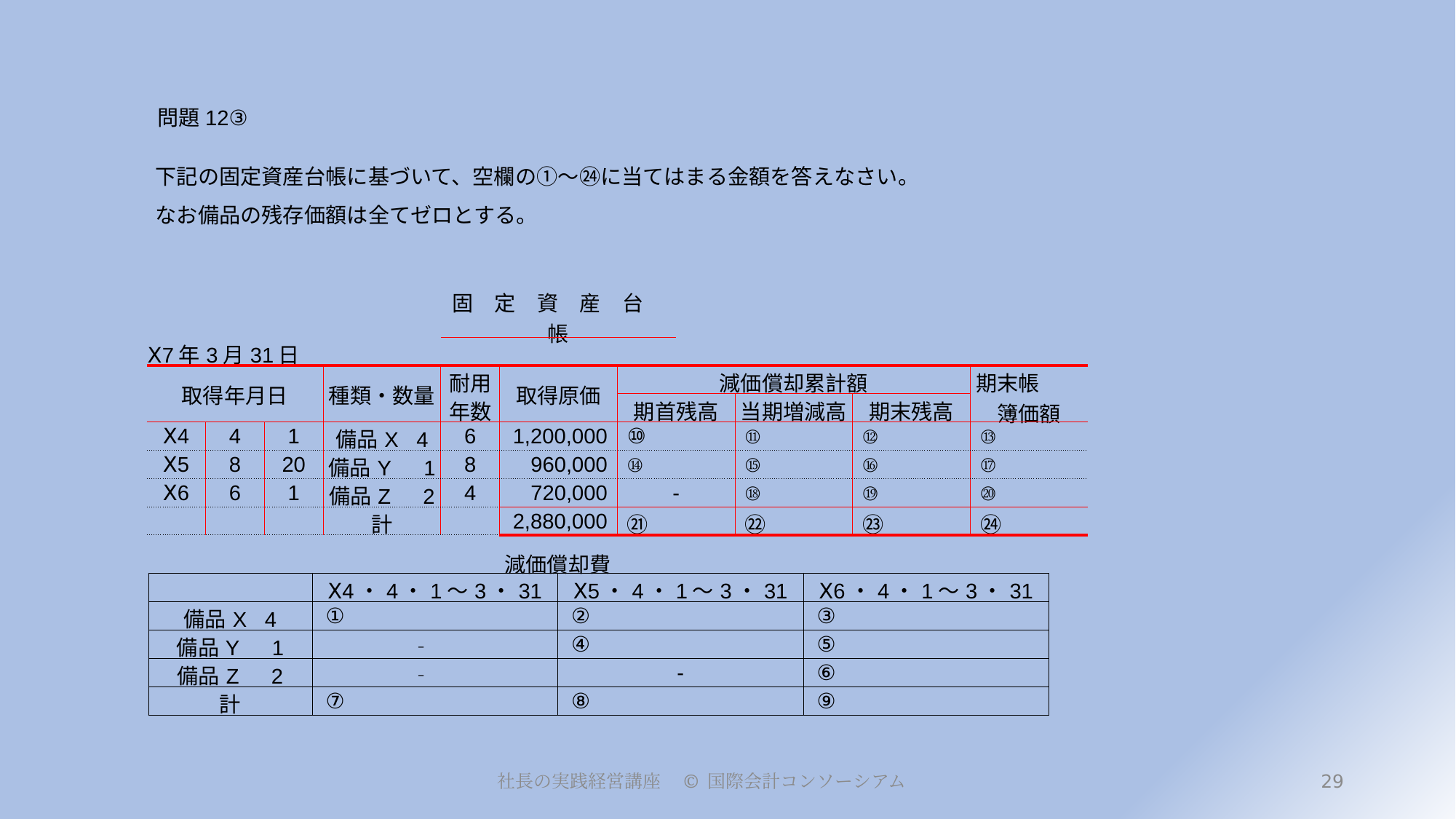

# 問題12③
下記の固定資産台帳に基づいて、空欄の①～㉔に当てはまる金額を答えなさい。
なお備品の残存価額は全てゼロとする。
|  |  |  |  | 固　定　資　産　台　帳 |  |  |  |  |  |  |  |  |  |  |
| --- | --- | --- | --- | --- | --- | --- | --- | --- | --- | --- | --- | --- | --- | --- |
| Ⅹ7年3月31日 |  |  |  |  |  |  |  |  |  |  |  |  |  |  |
| 取得年月日 |  |  | 種類・数量 | 耐用 | 取得原価 |  | 減価償却累計額 |  |  |  |  |  | 期末帳　　簿価額 |  |
|  |  |  |  | 年数 |  |  | 期首残高 |  | 当期増減高 |  | 期末残高 |  |  |  |
| Ⅹ4 | 4 | 1 | 備品X 4 | 6 | 1,200,000 |  | ⑩ |  | ⑪ |  | ⑫ |  | ⑬ |  |
| Ⅹ5 | 8 | 20 | 備品Y　1 | 8 | 960,000 |  | ⑭ |  | ⑮ |  | ⑯ |  | ⑰ |  |
| Ⅹ6 | 6 | 1 | 備品Z　2 | 4 | 720,000 |  | ‐ |  | ⑱ |  | ⑲ |  | ⑳ |  |
|  |  |  | 計 |  | 2,880,000 |  | ㉑ |  | ㉒ |  | ㉓ |  | ㉔ |  |
|  | 減価償却費 |  |  |  |  |  |
| --- | --- | --- | --- | --- | --- | --- |
|  |  | Ⅹ4・4・1～3・31 | Ⅹ5・4・1～3・31 | Ⅹ6・4・1～3・31 |  |  |
| 備品X 4 |  | ① | ② | ③ |  |  |
| 備品Y　1 |  | ‐ | ④ | ⑤ |  |  |
| 備品Z　2 |  | ‐ | ‐ | ⑥ |  |  |
| 計 |  | ⑦ | ⑧ | ⑨ |  |  |
29
社長の実践経営講座　© 国際会計コンソーシアム